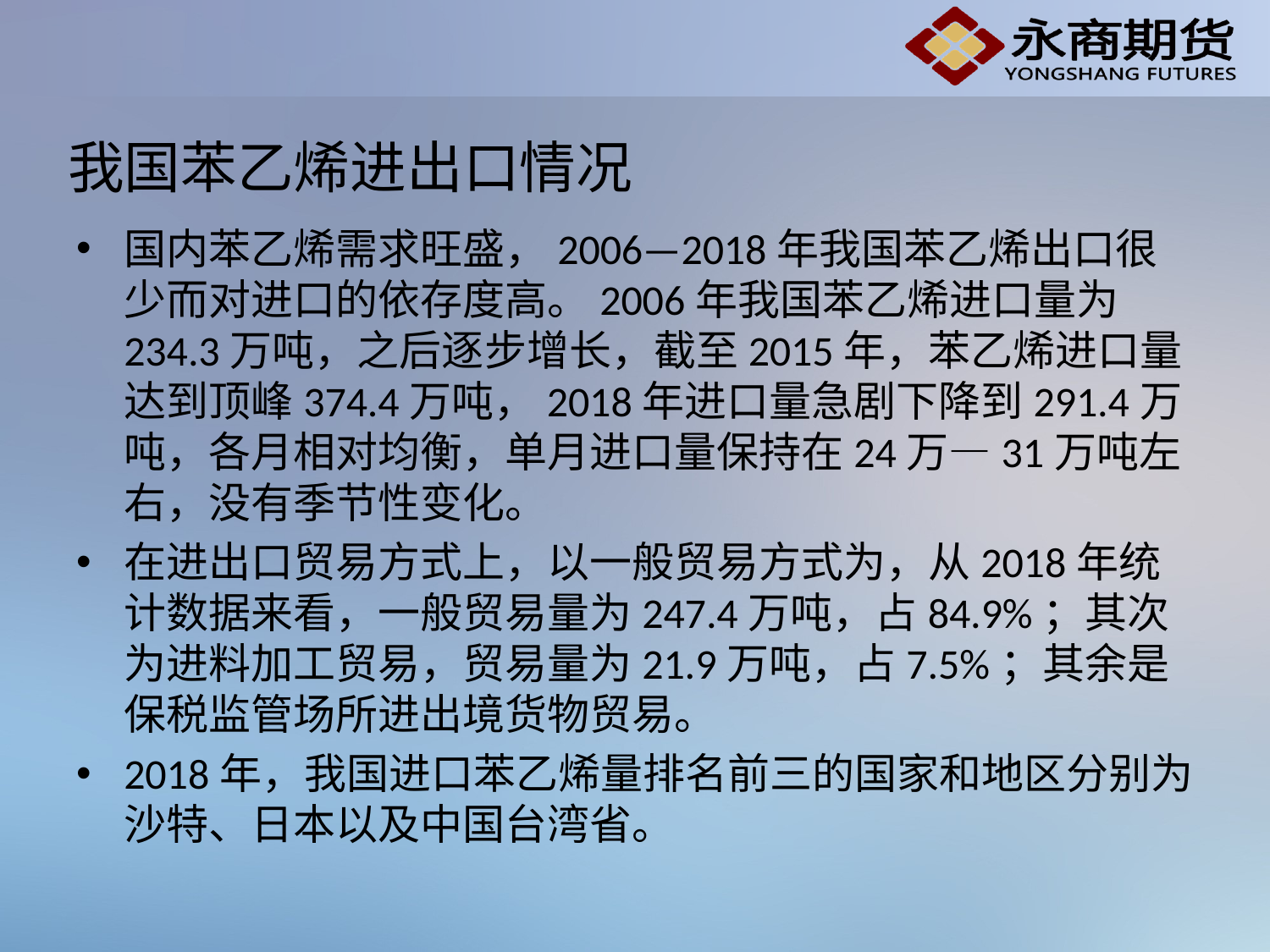

# 我国苯乙烯进出口情况
国内苯乙烯需求旺盛，2006—2018年我国苯乙烯出口很少而对进口的依存度高。2006年我国苯乙烯进口量为234.3万吨，之后逐步增长，截至2015年，苯乙烯进口量达到顶峰374.4万吨，2018年进口量急剧下降到291.4万吨，各月相对均衡，单月进口量保持在24万—31万吨左右，没有季节性变化。
在进出口贸易方式上，以一般贸易方式为，从2018年统计数据来看，一般贸易量为247.4万吨，占84.9%；其次为进料加工贸易，贸易量为21.9万吨，占7.5%；其余是保税监管场所进出境货物贸易。
2018年，我国进口苯乙烯量排名前三的国家和地区分别为沙特、日本以及中国台湾省。